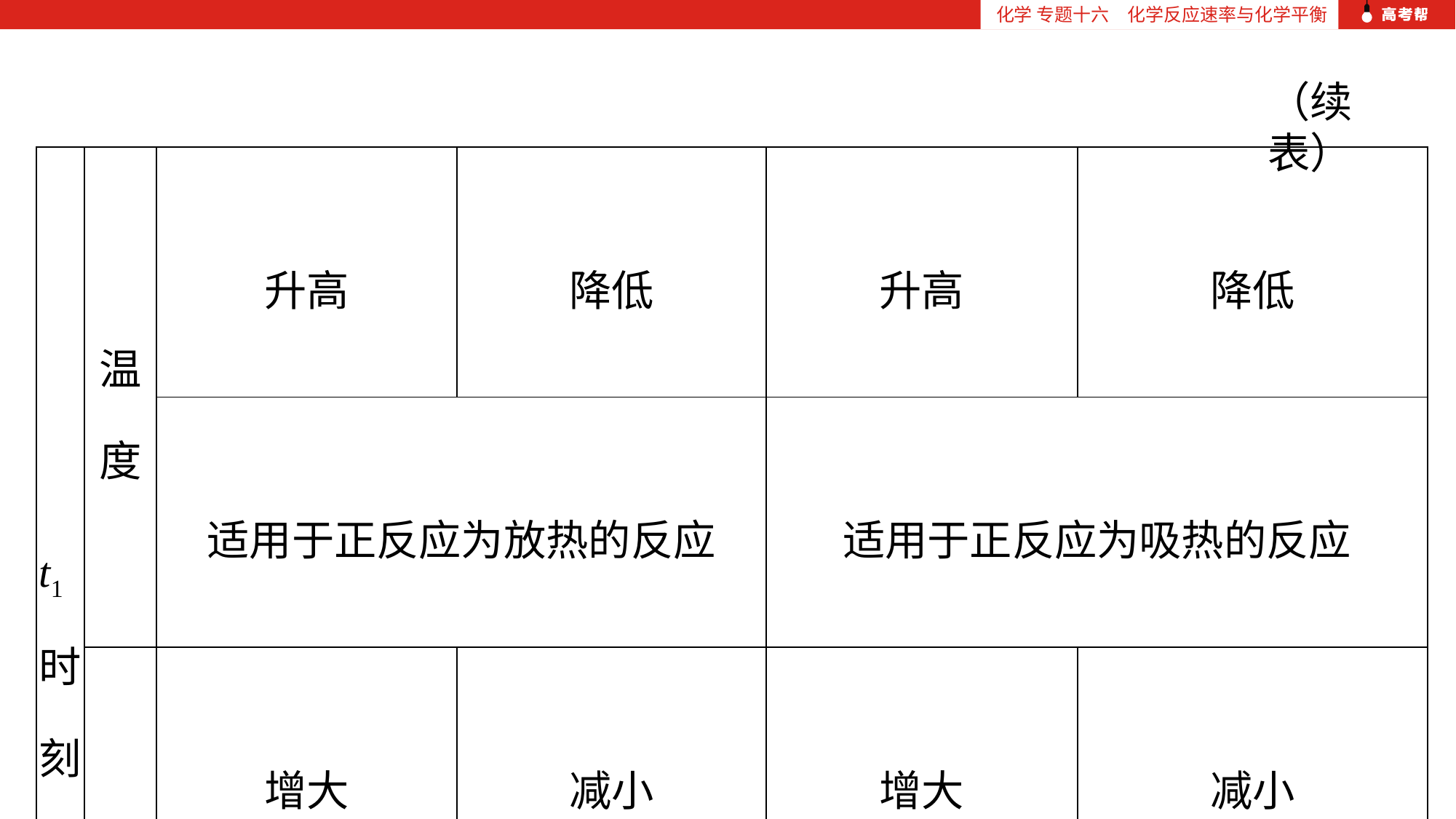

化学 专题十六　化学反应速率与化学平衡
（续表）
| t1时刻改变的条件 | 温 度 | 升高 | 降低 | 升高 | 降低 |
| --- | --- | --- | --- | --- | --- |
|  |  | 适用于正反应为放热的反应 |  | 适用于正反应为吸热的反应 |  |
|  | 压 强 | 增大 | 减小 | 增大 | 减小 |
|  |  | 适用于正反应为气体总体积增大的反应 |  | 适用于正反应为气体总体积减小的反应 |  |